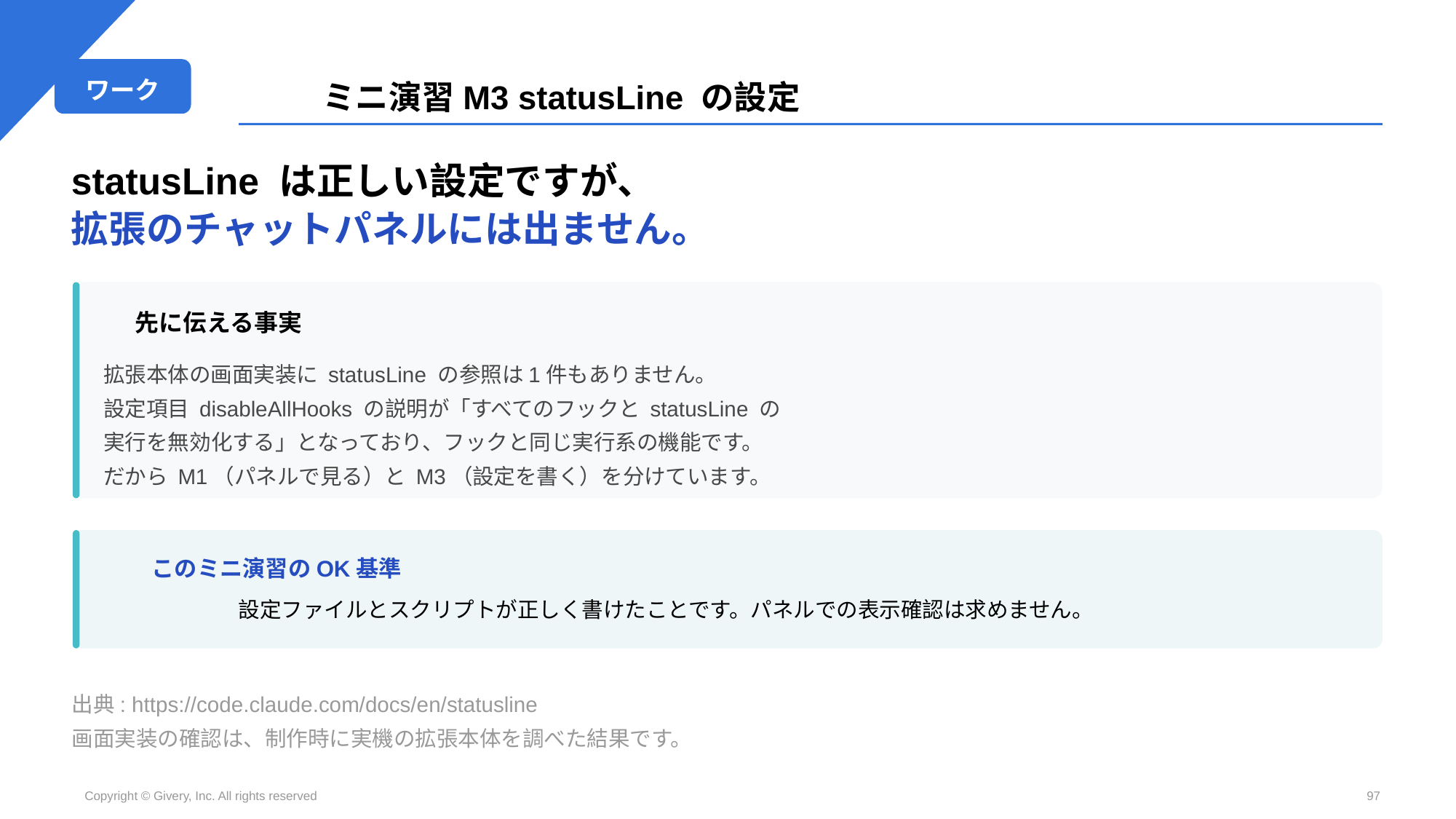

ワーク
ミニ演習M3 statusLine の設定

statusLine は正しい設定ですが、
拡張のチャットパネルには出ません。

先に伝える事実
拡張本体の画面実装に statusLine の参照は1件もありません。
設定項目 disableAllHooks の説明が「すべてのフックと statusLine の
実行を無効化する」となっており、フックと同じ実行系の機能です。
だから M1（パネルで見る）と M3（設定を書く）を分けています。

このミニ演習のOK基準
設定ファイルとスクリプトが正しく書けたことです。パネルでの表示確認は求めません。
出典: https://code.claude.com/docs/en/statusline
画面実装の確認は、制作時に実機の拡張本体を調べた結果です。
Copyright © Givery, Inc. All rights reserved
97